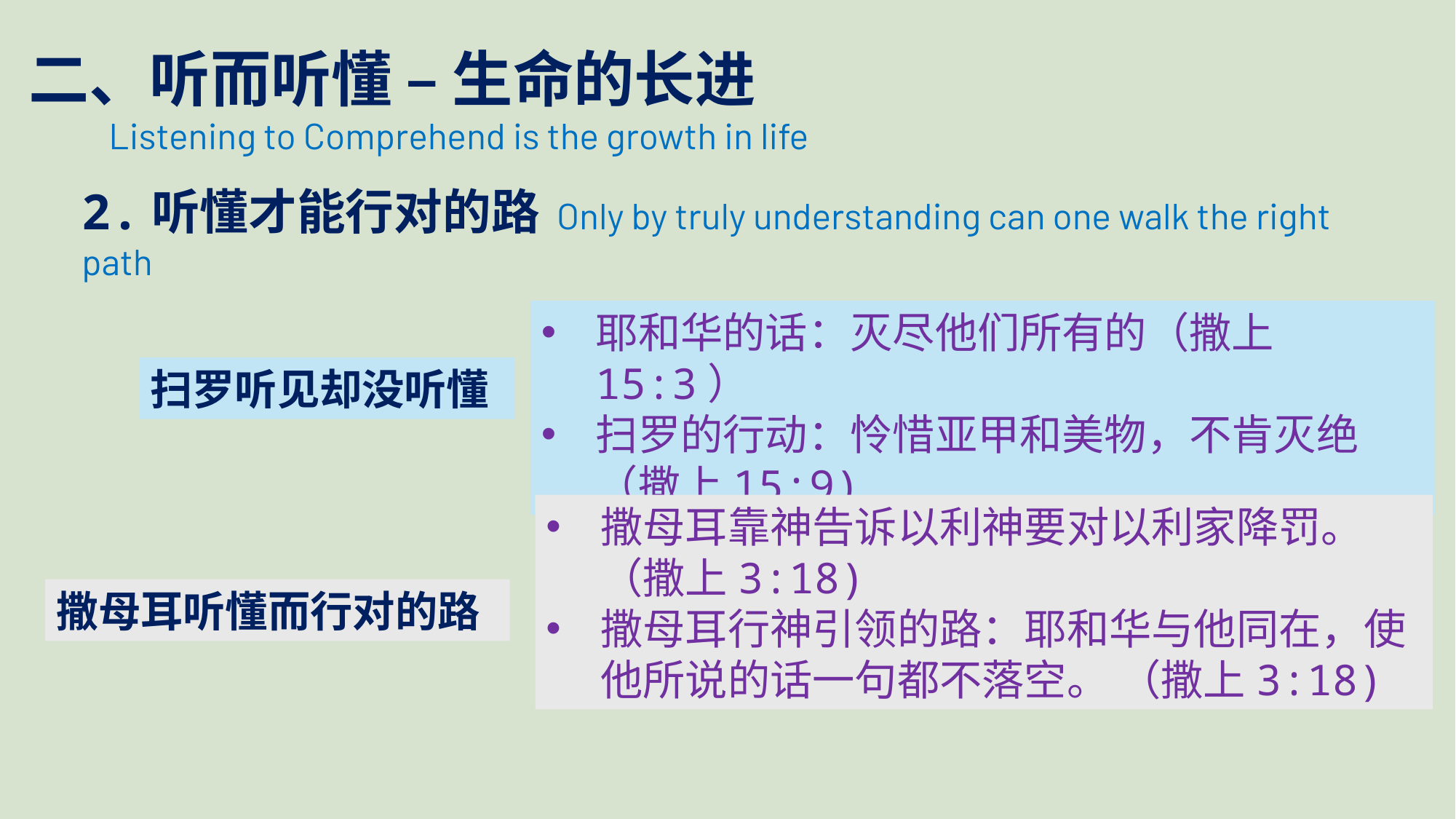

二、听而听懂 – 生命的长进
           Listening to Comprehend is the growth in life
2.听懂才能行对的路 Only by truly understanding can one walk the right path
耶和华的话：灭尽他们所有的（撒上15:3）
扫罗的行动：怜惜亚甲和美物，不肯灭绝（撒上15:9)
扫罗听见却没听懂
撒母耳靠神告诉以利神要对以利家降罚。（撒上3:18)
撒母耳行神引领的路：耶和华与他同在，使他所说的话一句都不落空。 （撒上3:18)
撒母耳听懂而行对的路